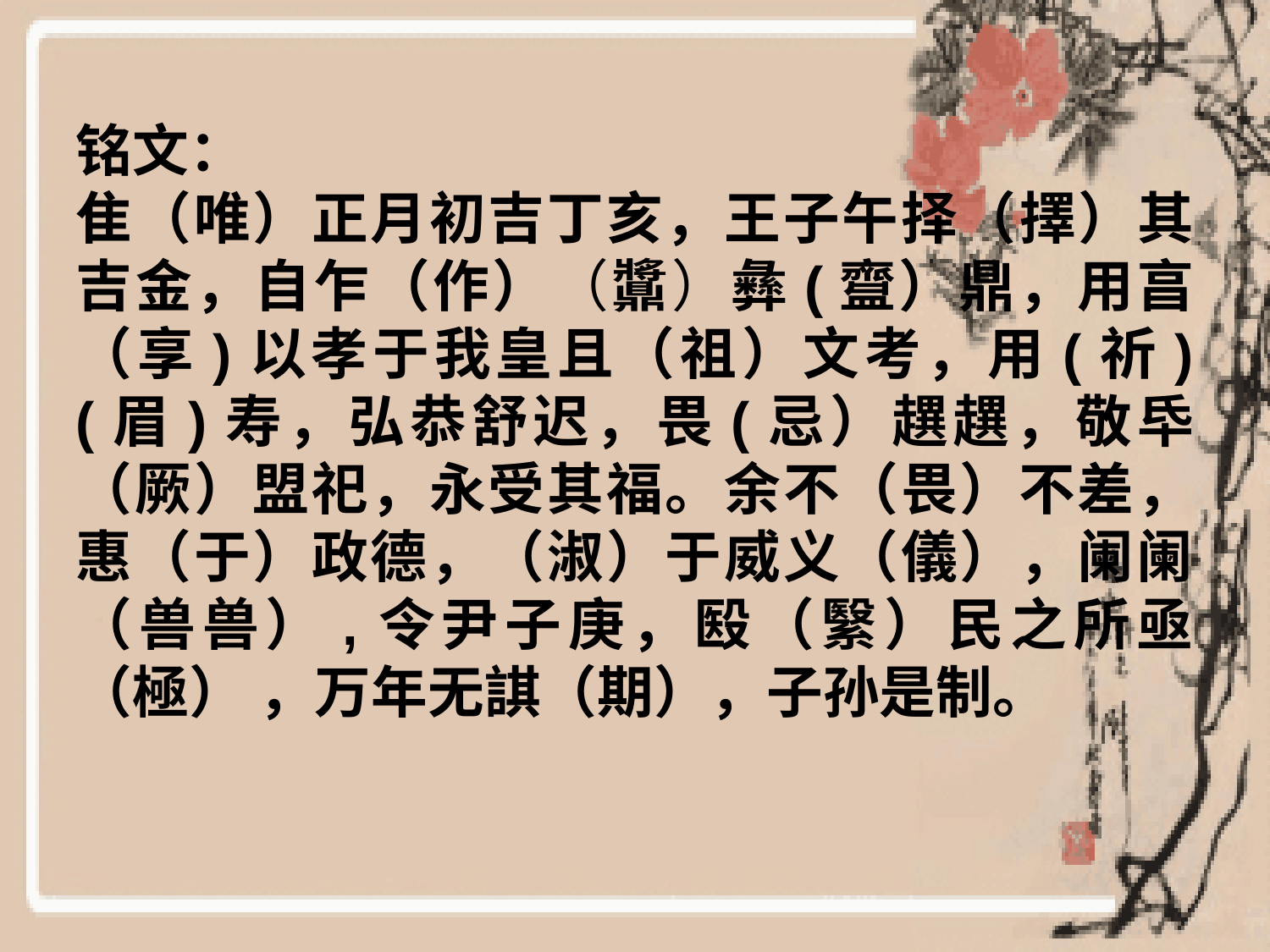

#
铭文：
隹（唯）正月初吉丁亥，王子午择（擇）其吉金，自乍（作）（䵼）彝(齍）鼎，用亯（享)以孝于我皇且（祖）文考，用(祈)(眉)寿，弘恭舒迟，畏(忌）趩趩，敬氒（厥）盟祀，永受其福。余不（畏）不差，惠（于）政德，（淑）于威义（儀），阑阑（兽兽）,令尹子庚，殹（繄）民之所亟（極） ，万年无諆（期），子孙是制。